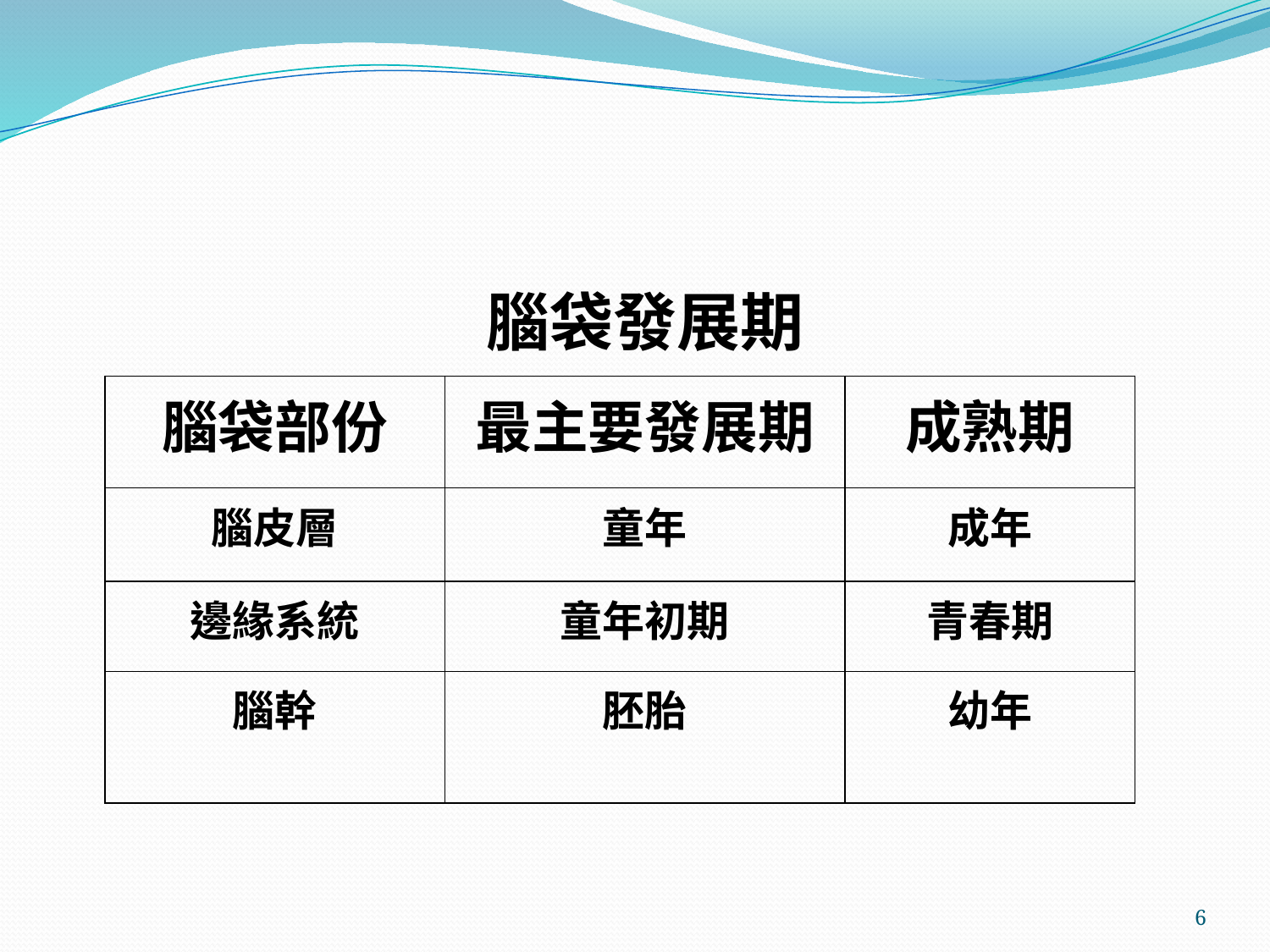

#
|  | 腦袋發展期 |  |
| --- | --- | --- |
| 腦袋部份 | 最主要發展期 | 成熟期 |
| 腦皮層 | 童年 | 成年 |
| 邊緣系統 | 童年初期 | 青春期 |
| 腦幹 | 胚胎 | 幼年 |
6